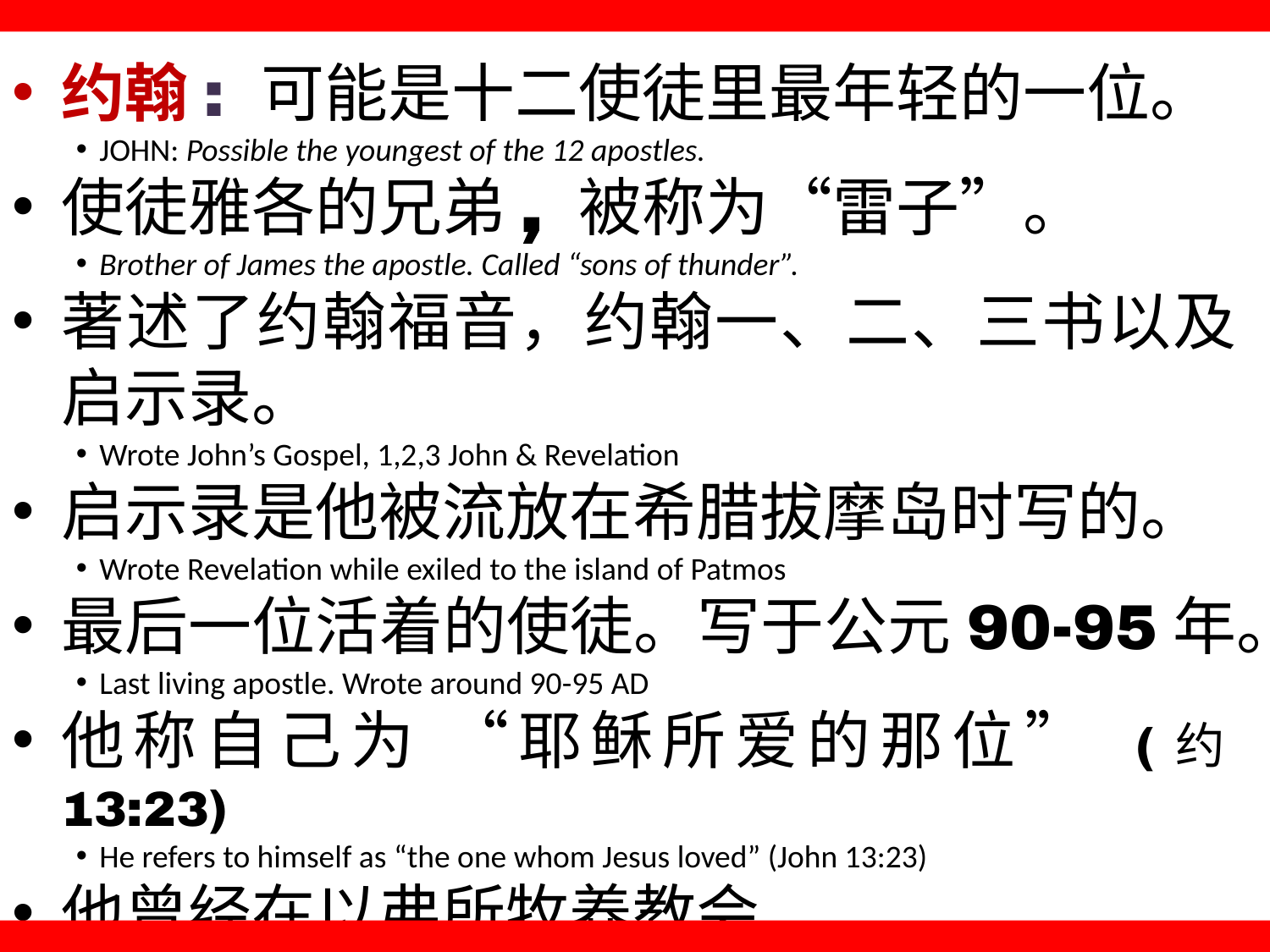

约翰: 可能是十二使徒里最年轻的一位。
JOHN: Possible the youngest of the 12 apostles.
使徒雅各的兄弟, 被称为“雷子”。
Brother of James the apostle. Called “sons of thunder”.
著述了约翰福音，约翰一、二、三书以及启示录。
Wrote John’s Gospel, 1,2,3 John & Revelation
启示录是他被流放在希腊拔摩岛时写的。
Wrote Revelation while exiled to the island of Patmos
最后一位活着的使徒。写于公元90-95年。
Last living apostle. Wrote around 90-95 AD
他称自己为 “耶稣所爱的那位” (约13:23)
He refers to himself as “the one whom Jesus loved” (John 13:23)
他曾经在以弗所牧养教会。
At one time, he pastored the church at Ephesus.